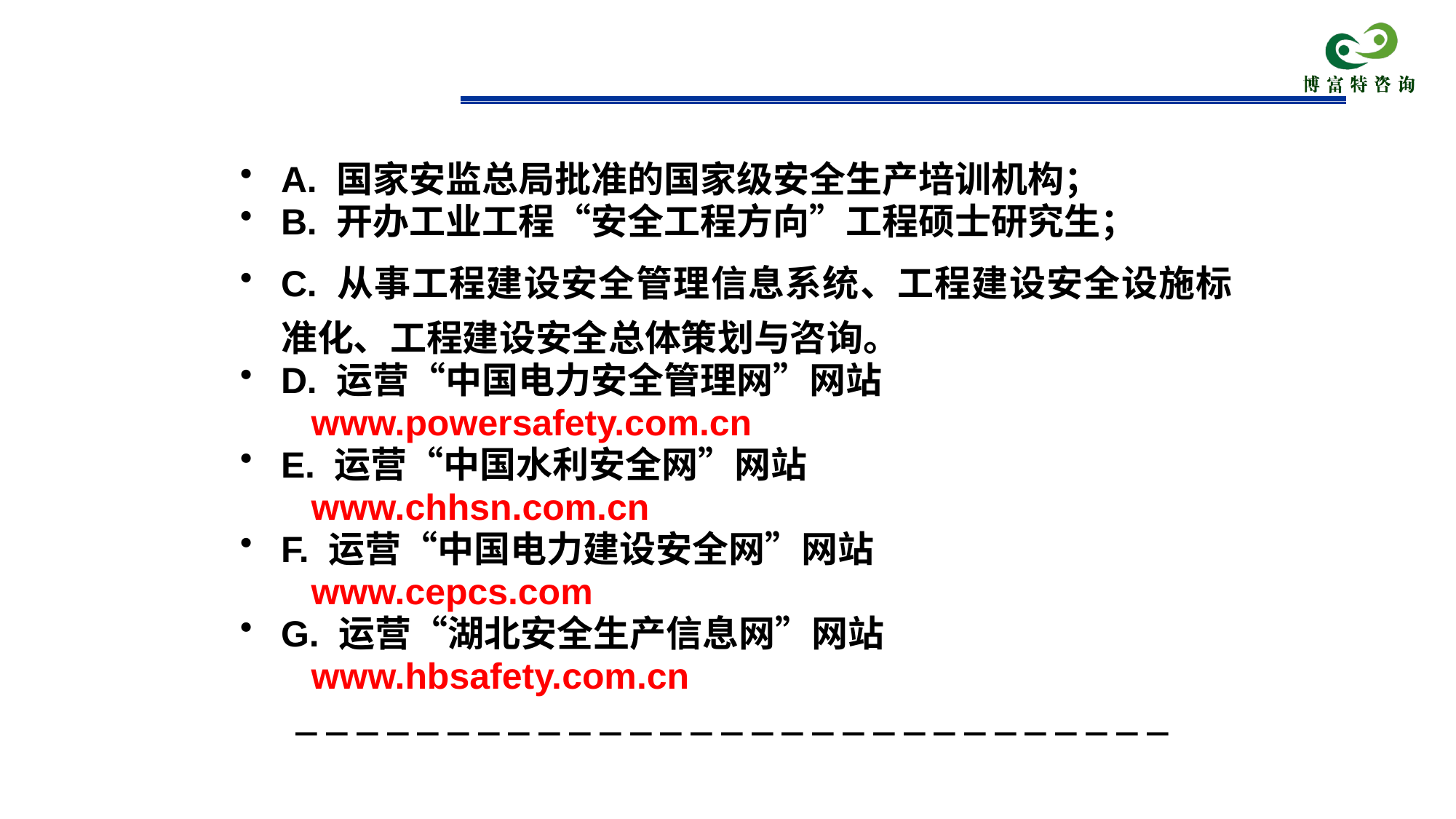

# A. 国家安监总局批准的国家级安全生产培训机构；
B. 开办工业工程“安全工程方向”工程硕士研究生；
C. 从事工程建设安全管理信息系统、工程建设安全设施标准化、工程建设安全总体策划与咨询。
D. 运营“中国电力安全管理网”网站
       www.powersafety.com.cn
E. 运营“中国水利安全网”网站
       www.chhsn.com.cn
F. 运营“中国电力建设安全网”网站
       www.cepcs.com
G. 运营“湖北安全生产信息网”网站
       www.hbsafety.com.cn
－－－－－－－－－－－－－－－－－－－－－－－－－－－－－